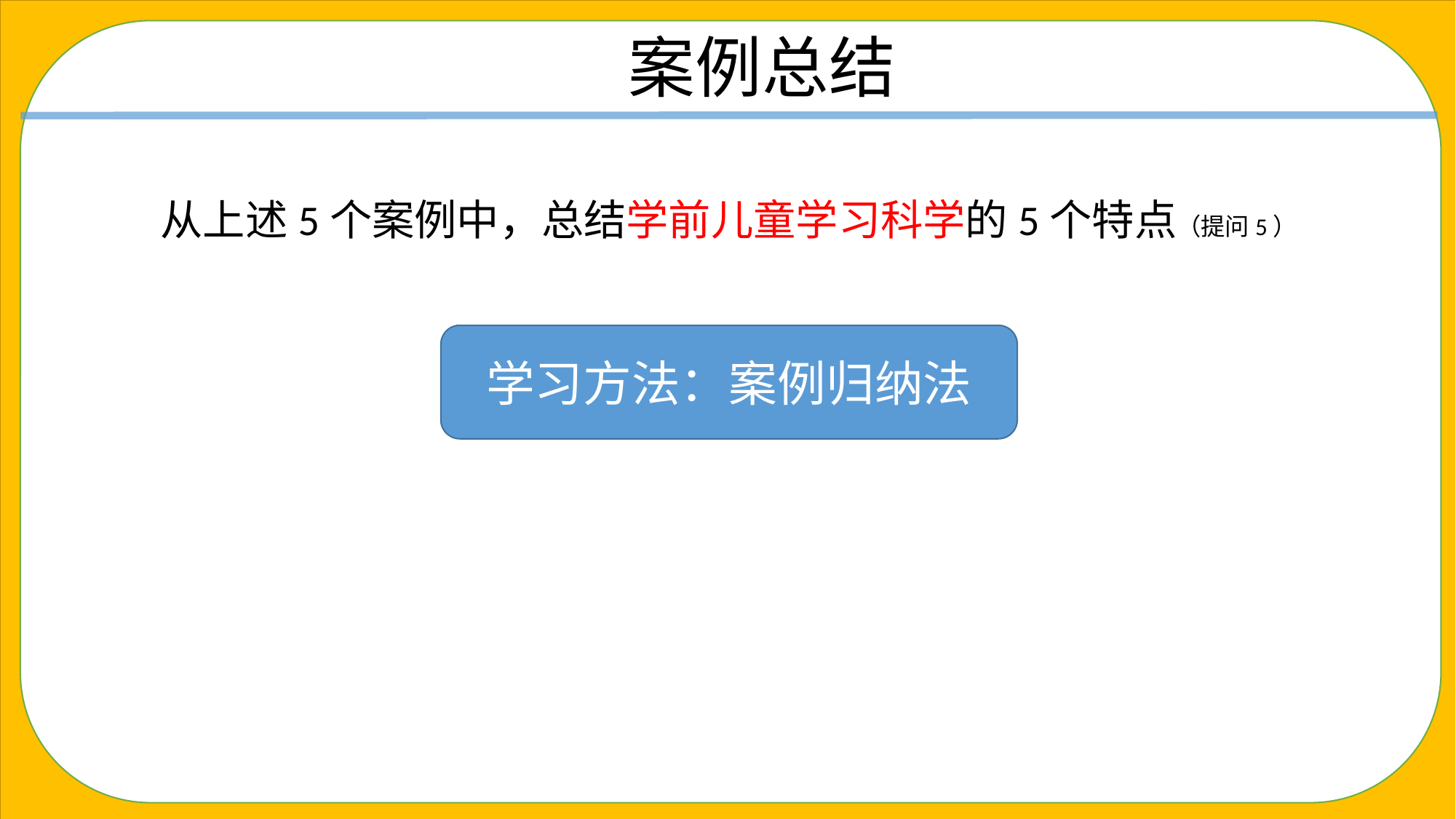

案例总结

从上述5个案例中，总结学前儿童学习科学的5个特点（提问5）
学习方法：案例归纳法